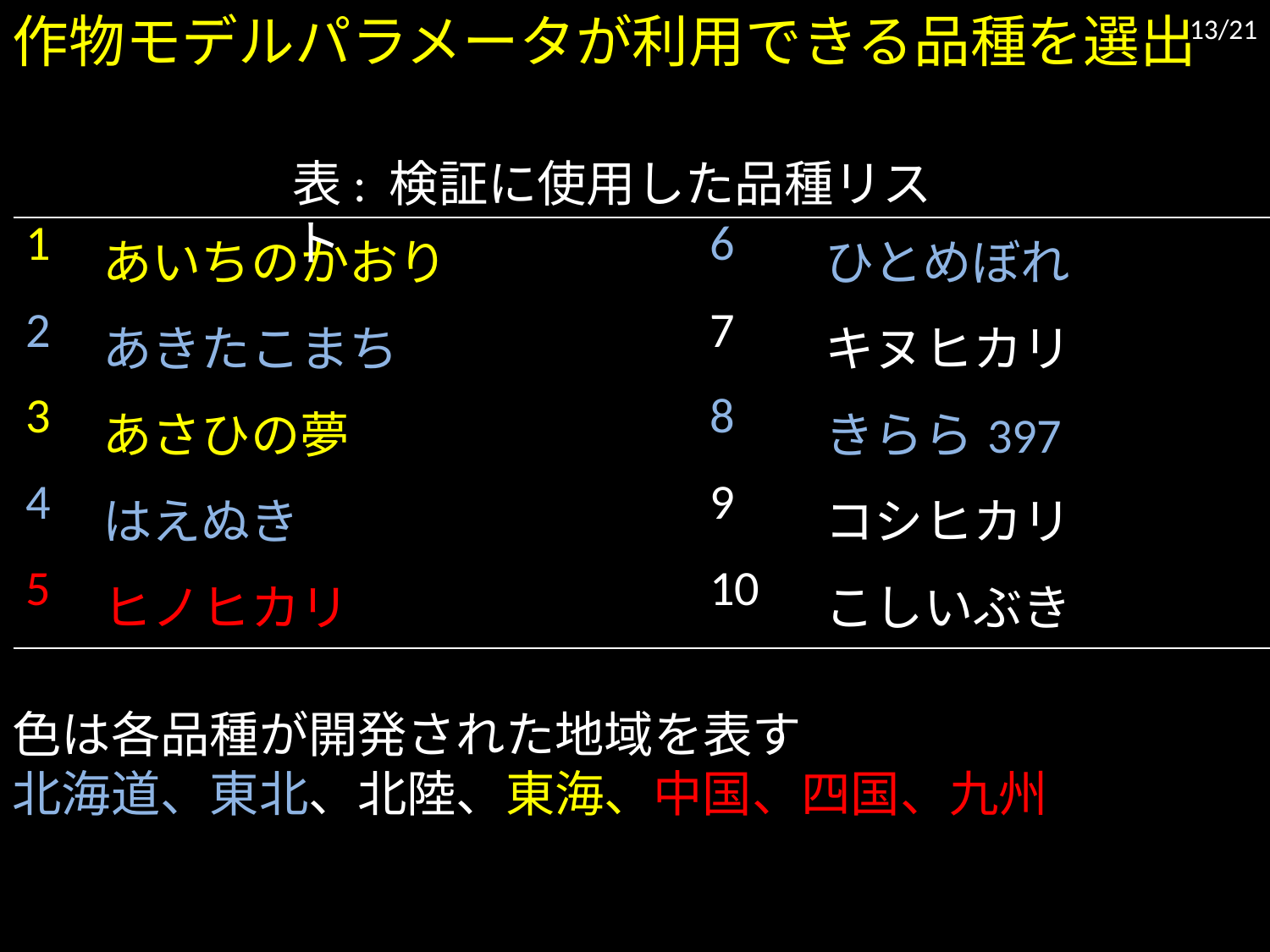

作物モデルパラメータが利用できる品種を選出
表: 検証に使用した品種リスト
| 1 | あいちのかおり | 6 | ひとめぼれ |
| --- | --- | --- | --- |
| 2 | あきたこまち | 7 | キヌヒカリ |
| 3 | あさひの夢 | 8 | きらら397 |
| 4 | はえぬき | 9 | コシヒカリ |
| 5 | ヒノヒカリ | 10 | こしいぶき |
色は各品種が開発された地域を表す
北海道、東北、北陸、東海、中国、四国、九州